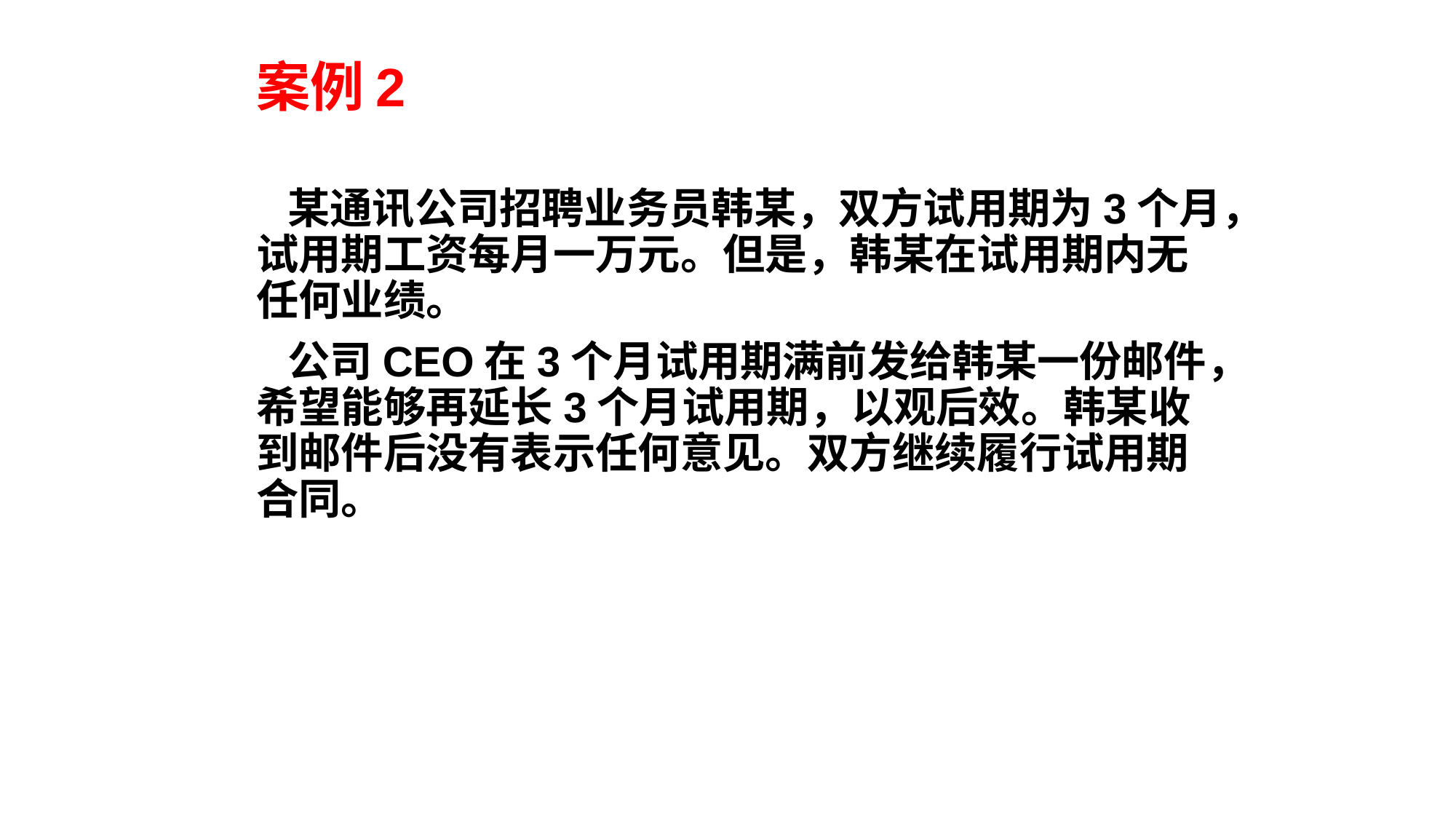

# 案例2
     某通讯公司招聘业务员韩某，双方试用期为3个月，试用期工资每月一万元。但是，韩某在试用期内无任何业绩。
     公司CEO在3个月试用期满前发给韩某一份邮件，希望能够再延长3个月试用期，以观后效。韩某收到邮件后没有表示任何意见。双方继续履行试用期合同。